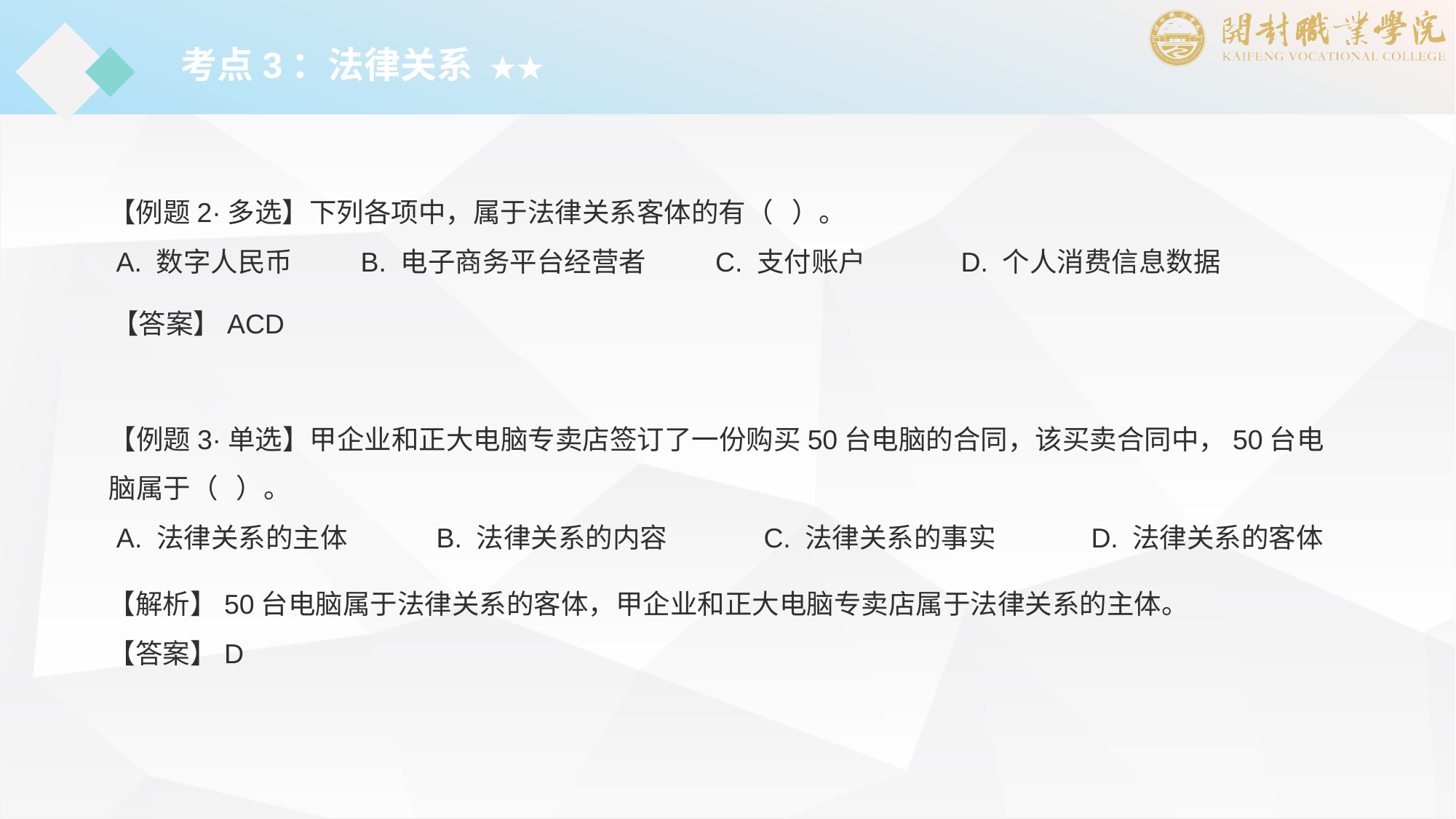

考点3：法律关系  ★★
【例题2·多选】下列各项中，属于法律关系客体的有（   ）。
 A. 数字人民币	　B. 电子商务平台经营者	　　C. 支付账户	　　　D. 个人消费信息数据
【答案】ACD
【例题3·单选】甲企业和正大电脑专卖店签订了一份购买50台电脑的合同，该买卖合同中，50台电脑属于（   ）。
 A. 法律关系的主体	B. 法律关系的内容	C. 法律关系的事实	D. 法律关系的客体
【解析】50台电脑属于法律关系的客体，甲企业和正大电脑专卖店属于法律关系的主体。
【答案】D